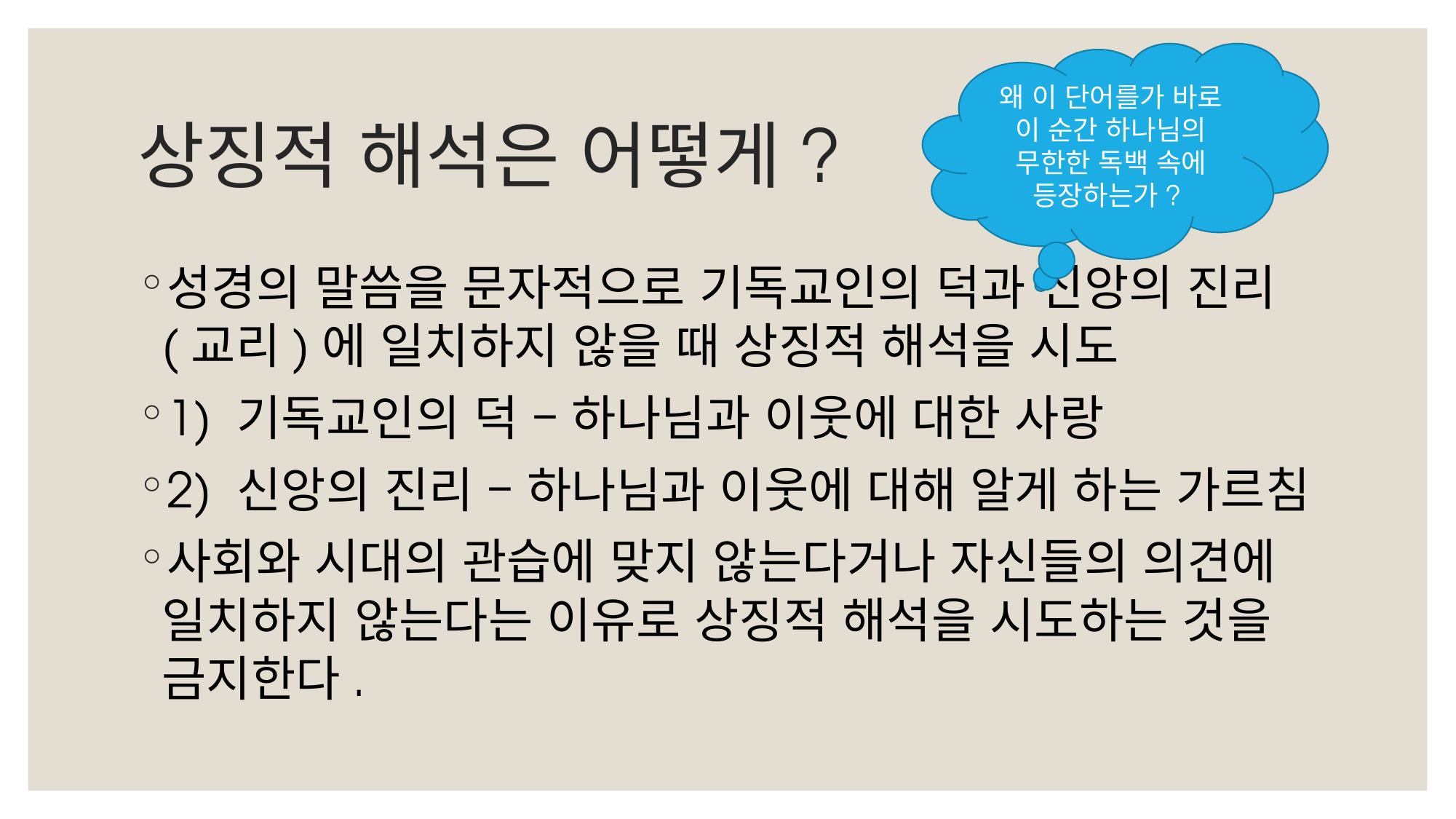

왜 이 단어를가 바로 이 순간 하나님의 무한한 독백 속에 등장하는가?
# 상징적 해석은 어떻게?
성경의 말씀을 문자적으로 기독교인의 덕과 신앙의 진리(교리)에 일치하지 않을 때 상징적 해석을 시도
1) 기독교인의 덕 – 하나님과 이웃에 대한 사랑
2) 신앙의 진리 – 하나님과 이웃에 대해 알게 하는 가르침
사회와 시대의 관습에 맞지 않는다거나 자신들의 의견에 일치하지 않는다는 이유로 상징적 해석을 시도하는 것을 금지한다.